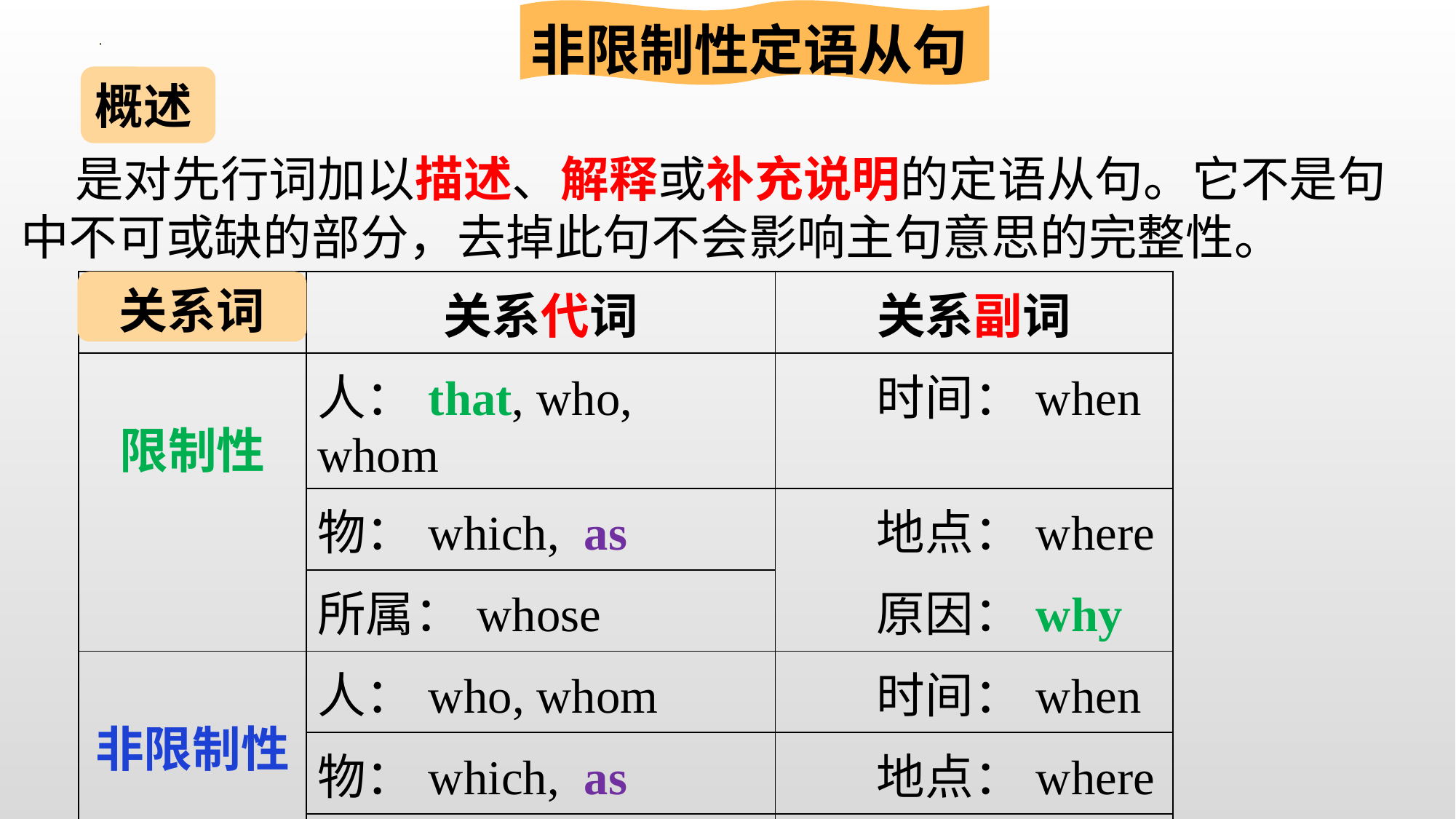

非限制性定语从句
概述
是对先行词加以描述、解释或补充说明的定语从句。它不是句中不可或缺的部分，去掉此句不会影响主句意思的完整性。
关系词
|  | 关系代词 | 关系副词 |
| --- | --- | --- |
| 限制性 | 人：that, who, whom | 时间：when |
|  | 物：which, as | 地点：where |
|  |  | 原因：why |
|  | 所属：whose |  |
| 非限制性 | 人：who, whom | 时间：when |
|  | 物：which, as | 地点：where |
|  | 所属：whose | 原因： |